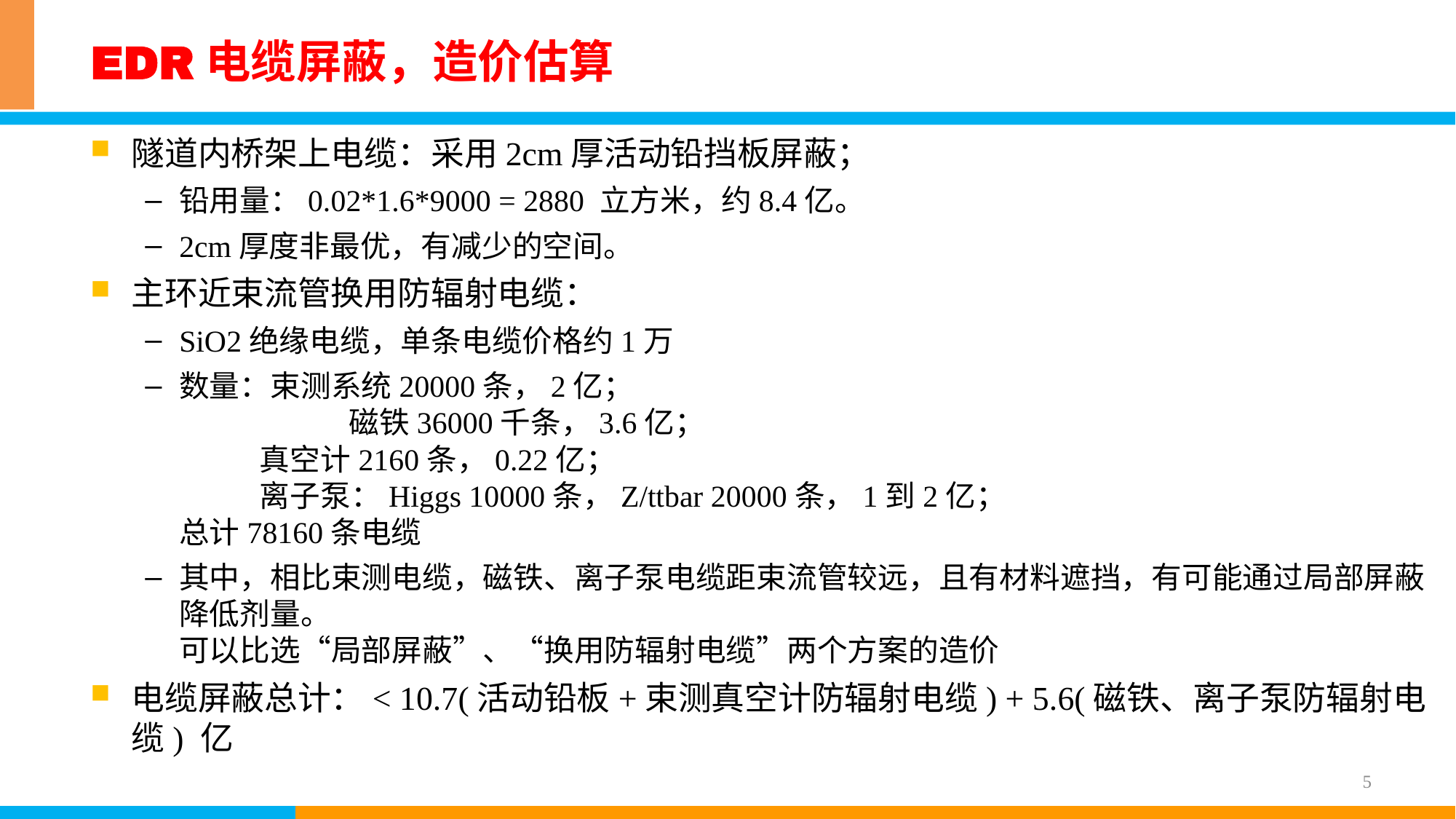

# EDR电缆屏蔽，造价估算

隧道内桥架上电缆：采用2cm厚活动铅挡板屏蔽；
铅用量：0.02*1.6*9000 = 2880 立方米，约8.4亿。
2cm厚度非最优，有减少的空间。
主环近束流管换用防辐射电缆：
SiO2绝缘电缆，单条电缆价格约1万
数量：束测系统20000条，2亿；
	         磁铁36000千条，3.6亿；
            真空计2160条，0.22亿；
            离子泵：Higgs 10000条，Z/ttbar 20000条，1到2亿；
总计78160条电缆
其中，相比束测电缆，磁铁、离子泵电缆距束流管较远，且有材料遮挡，有可能通过局部屏蔽降低剂量。
可以比选“局部屏蔽”、“换用防辐射电缆”两个方案的造价
电缆屏蔽总计：< 10.7(活动铅板+束测真空计防辐射电缆) + 5.6(磁铁、离子泵防辐射电缆) 亿
5